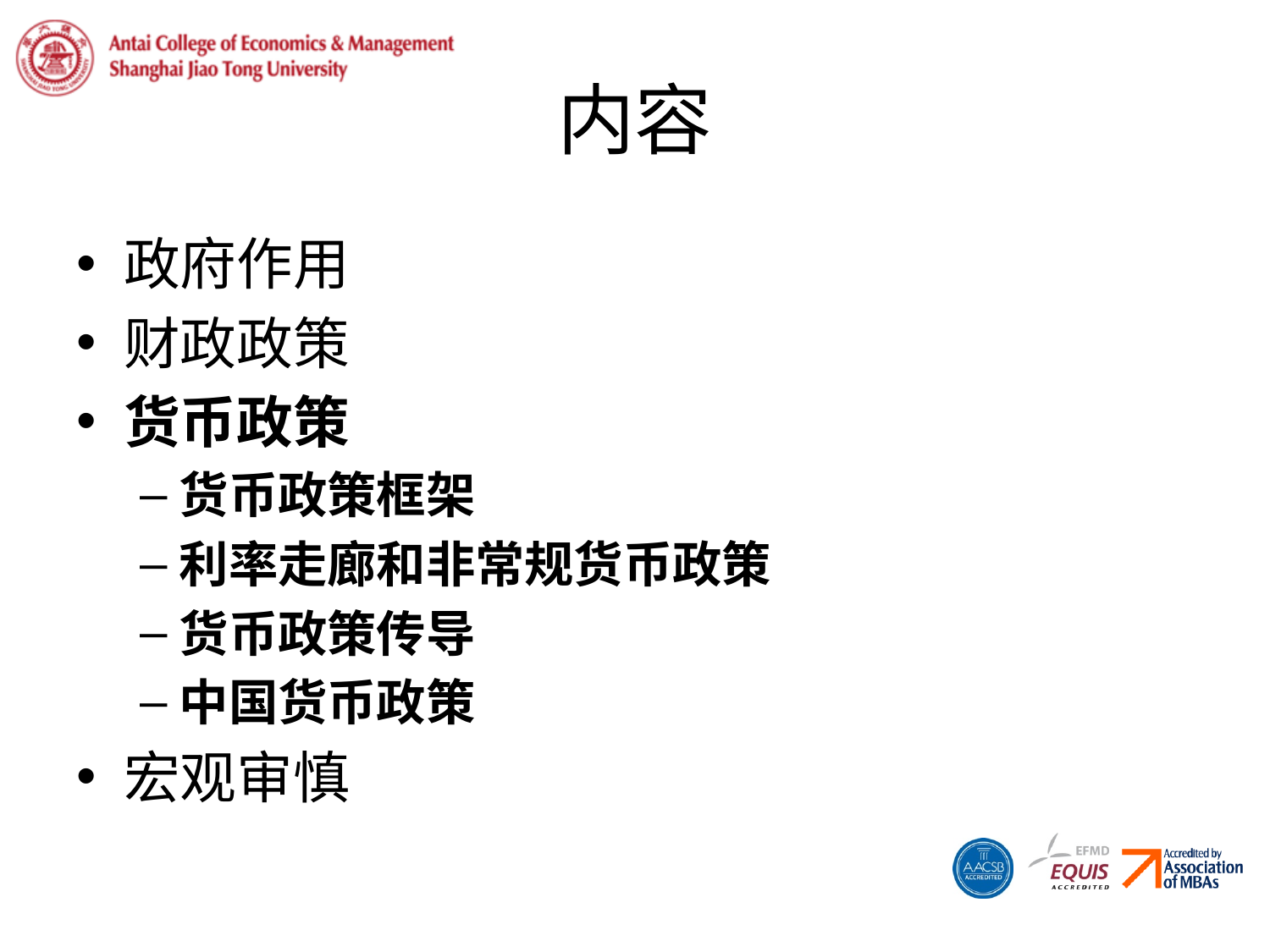

# 内容
政府作用
财政政策
货币政策
货币政策框架
利率走廊和非常规货币政策
货币政策传导
中国货币政策
宏观审慎